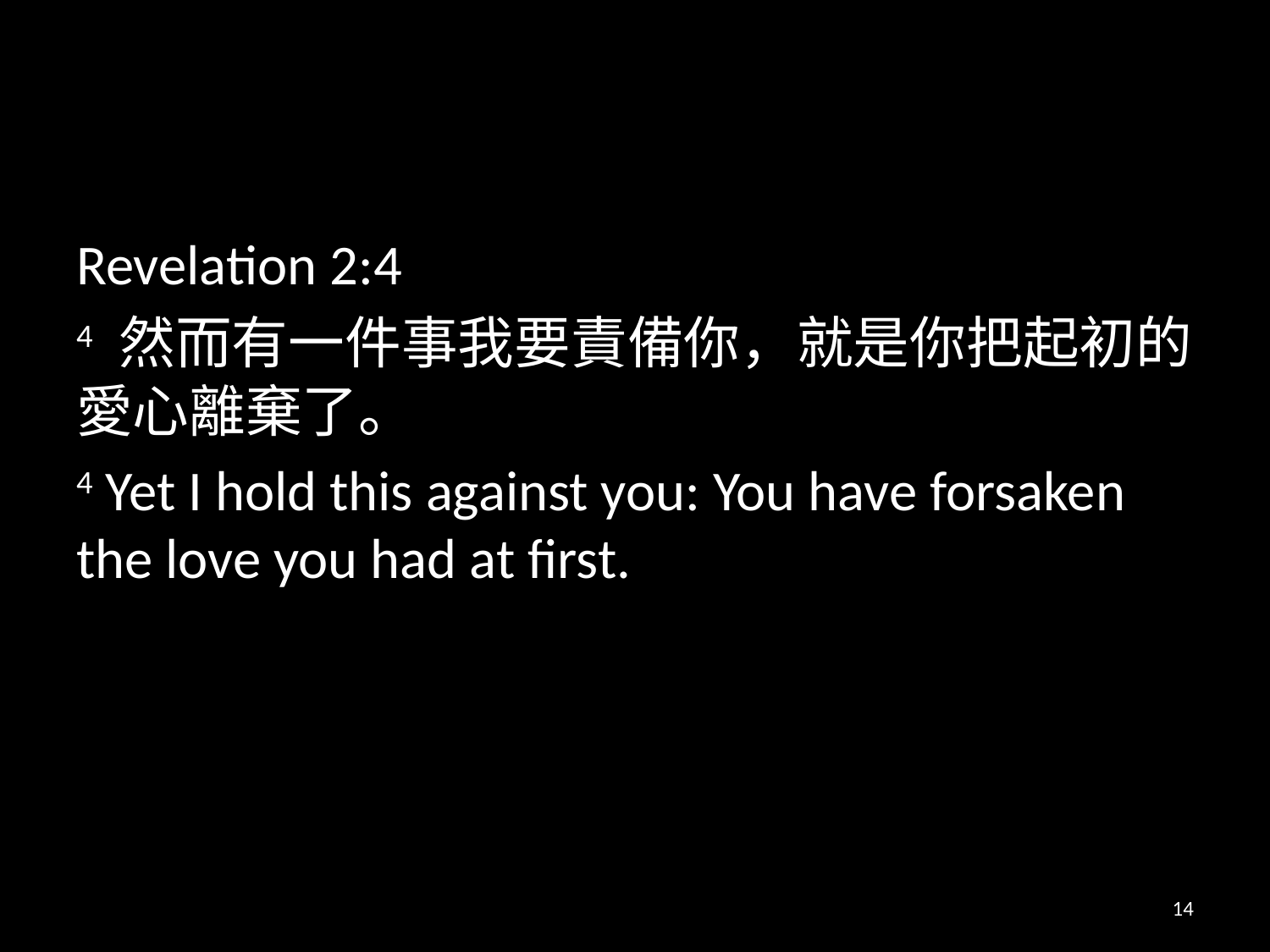

#
Revelation 2:4
4 然而有一件事我要責備你，就是你把起初的愛心離棄了。
4 Yet I hold this against you: You have forsaken the love you had at first.

14